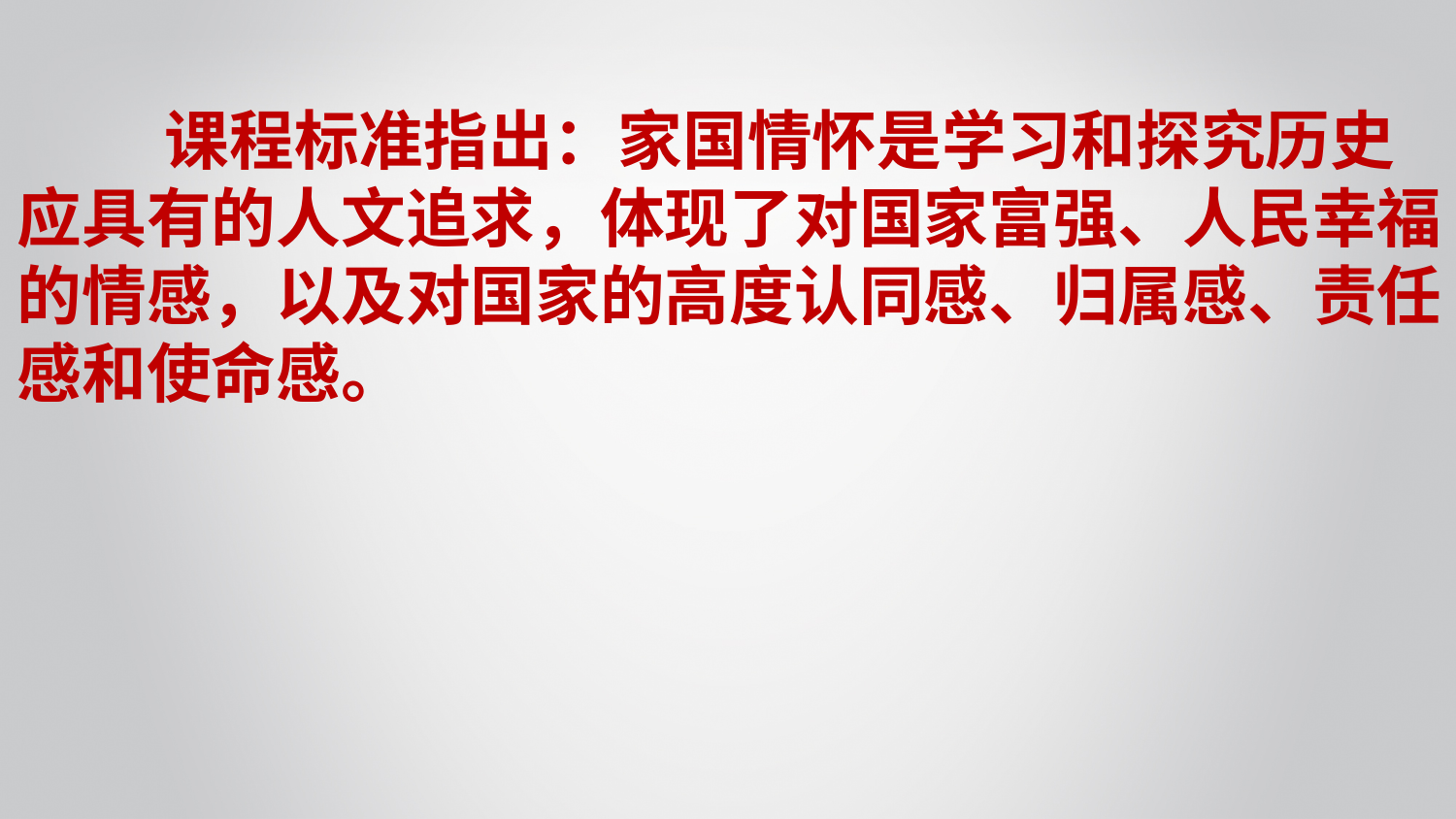

课程标准指出：家国情怀是学习和探究历史应具有的人文追求，体现了对国家富强、人民幸福的情感，以及对国家的高度认同感、归属感、责任感和使命感。